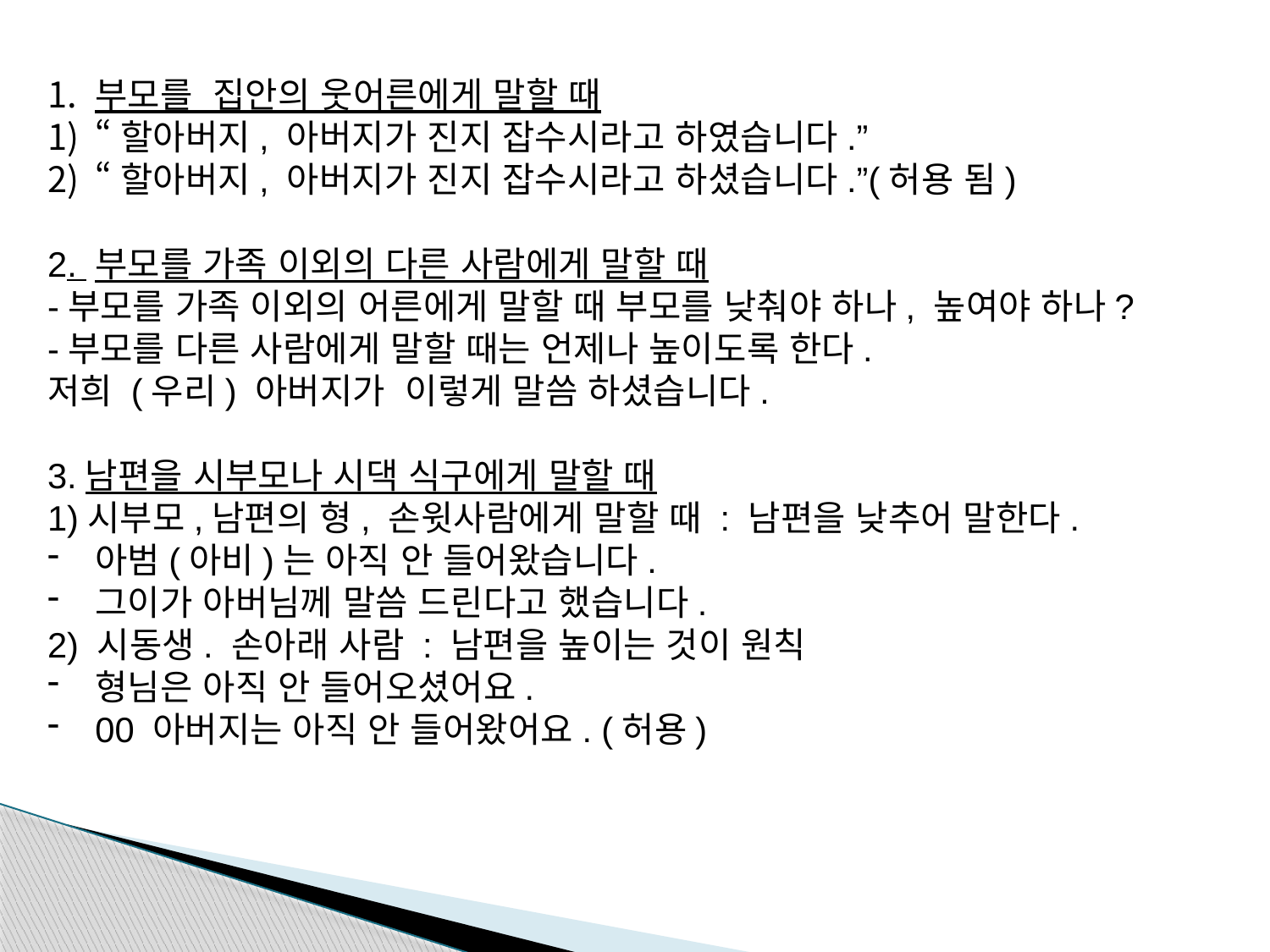

부모를  집안의 웃어른에게 말할 때
“할아버지, 아버지가 진지 잡수시라고 하였습니다.”
“할아버지, 아버지가 진지 잡수시라고 하셨습니다.”(허용 됨)

2. 부모를 가족 이외의 다른 사람에게 말할 때
-부모를 가족 이외의 어른에게 말할 때 부모를 낮춰야 하나, 높여야 하나?
-부모를 다른 사람에게 말할 때는 언제나 높이도록 한다.
저희 (우리) 아버지가  이렇게 말씀 하셨습니다.

3.남편을 시부모나 시댁 식구에게 말할 때
1)시부모,남편의 형, 손윗사람에게 말할 때 : 남편을 낮추어 말한다.
아범(아비)는 아직 안 들어왔습니다.
그이가 아버님께 말씀 드린다고 했습니다.
2) 시동생. 손아래 사람 : 남편을 높이는 것이 원칙
형님은 아직 안 들어오셨어요.
00 아버지는 아직 안 들어왔어요. (허용)